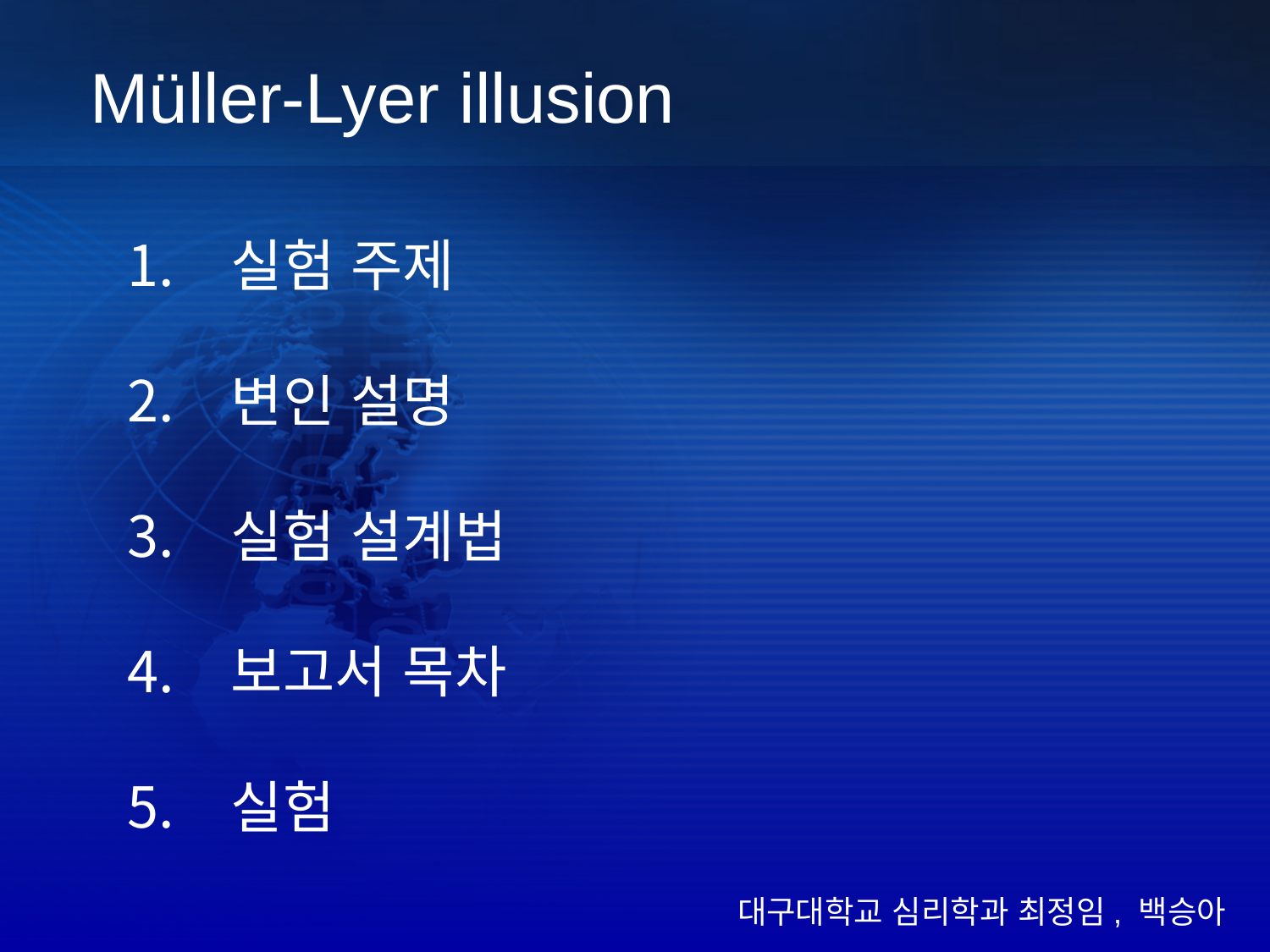

Müller-Lyer illusion
실험 주제
변인 설명
실험 설계법
보고서 목차
실험
대구대학교 심리학과 최정임, 백승아